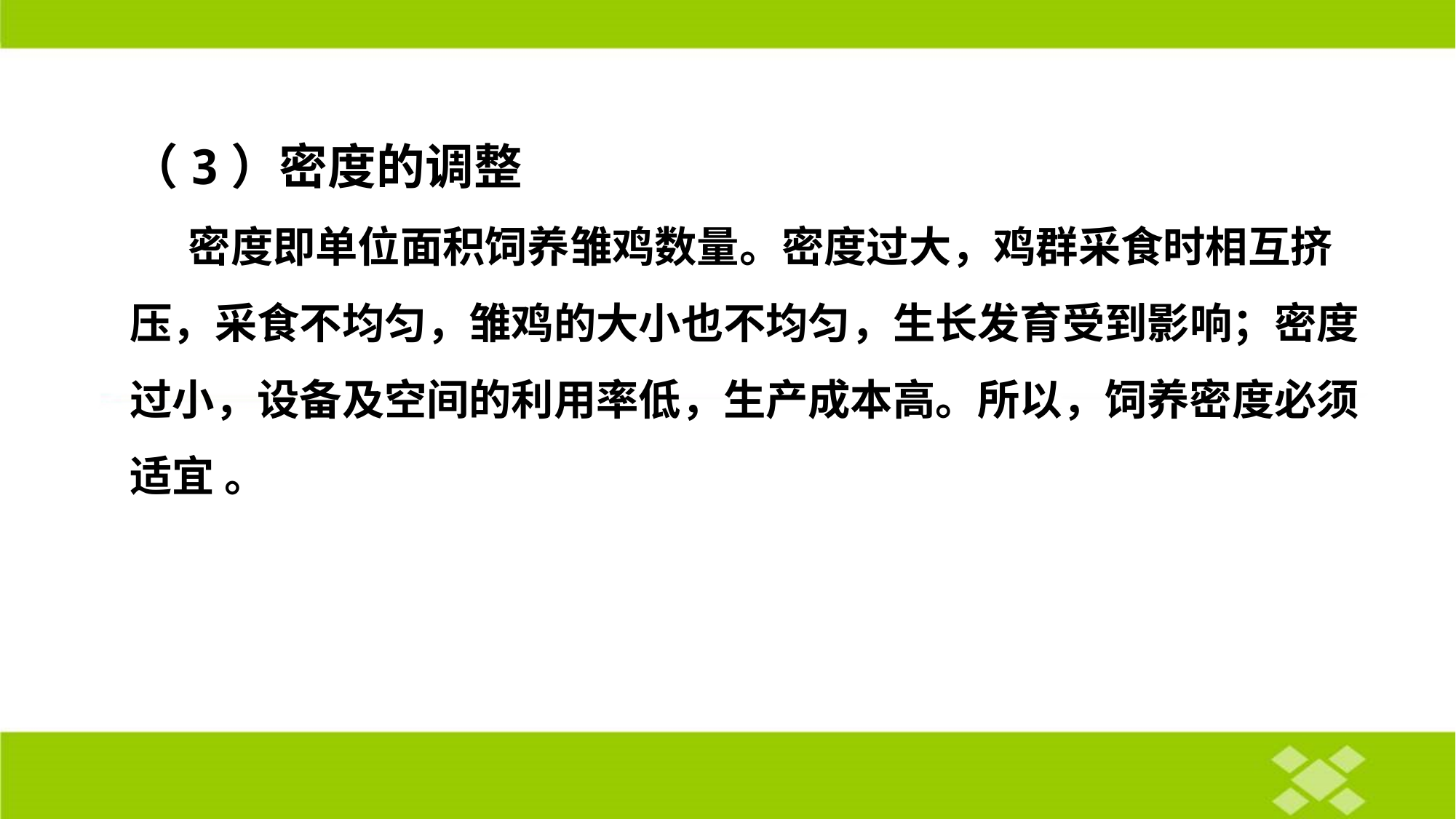

（3）密度的调整
     密度即单位面积饲养雏鸡数量。密度过大，鸡群采食时相互挤压，采食不均匀，雏鸡的大小也不均匀，生长发育受到影响；密度过小，设备及空间的利用率低，生产成本高。所以，饲养密度必须适宜 。